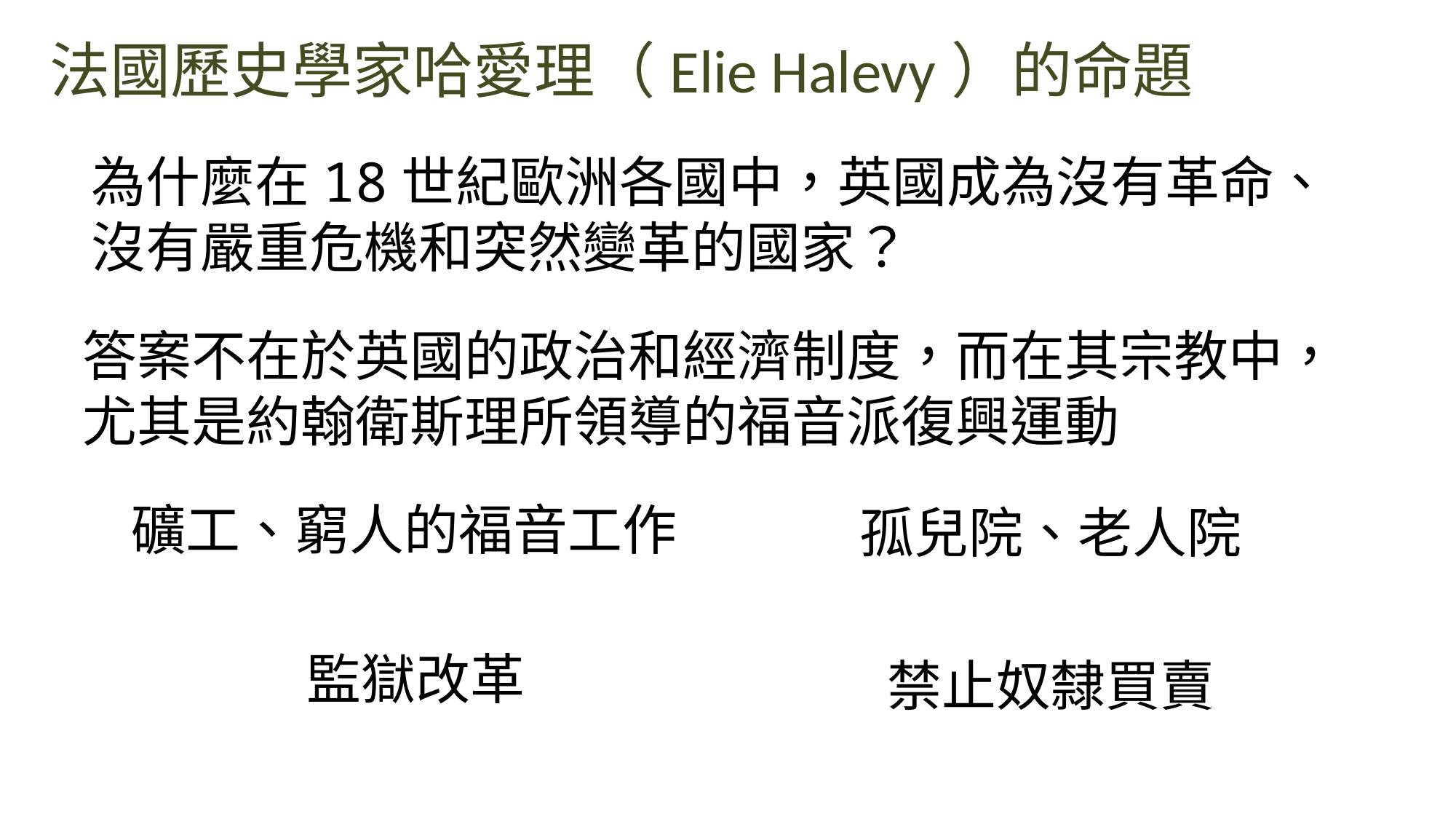

法國歷史學家哈愛理（Elie Halevy）的命題
為什麼在18世紀歐洲各國中，英國成為沒有革命、沒有嚴重危機和突然變革的國家？
答案不在於英國的政治和經濟制度，而在其宗教中，尤其是約翰衛斯理所領導的福音派復興運動
礦工、窮人的福音工作
孤兒院、老人院
監獄改革
禁止奴隸買賣